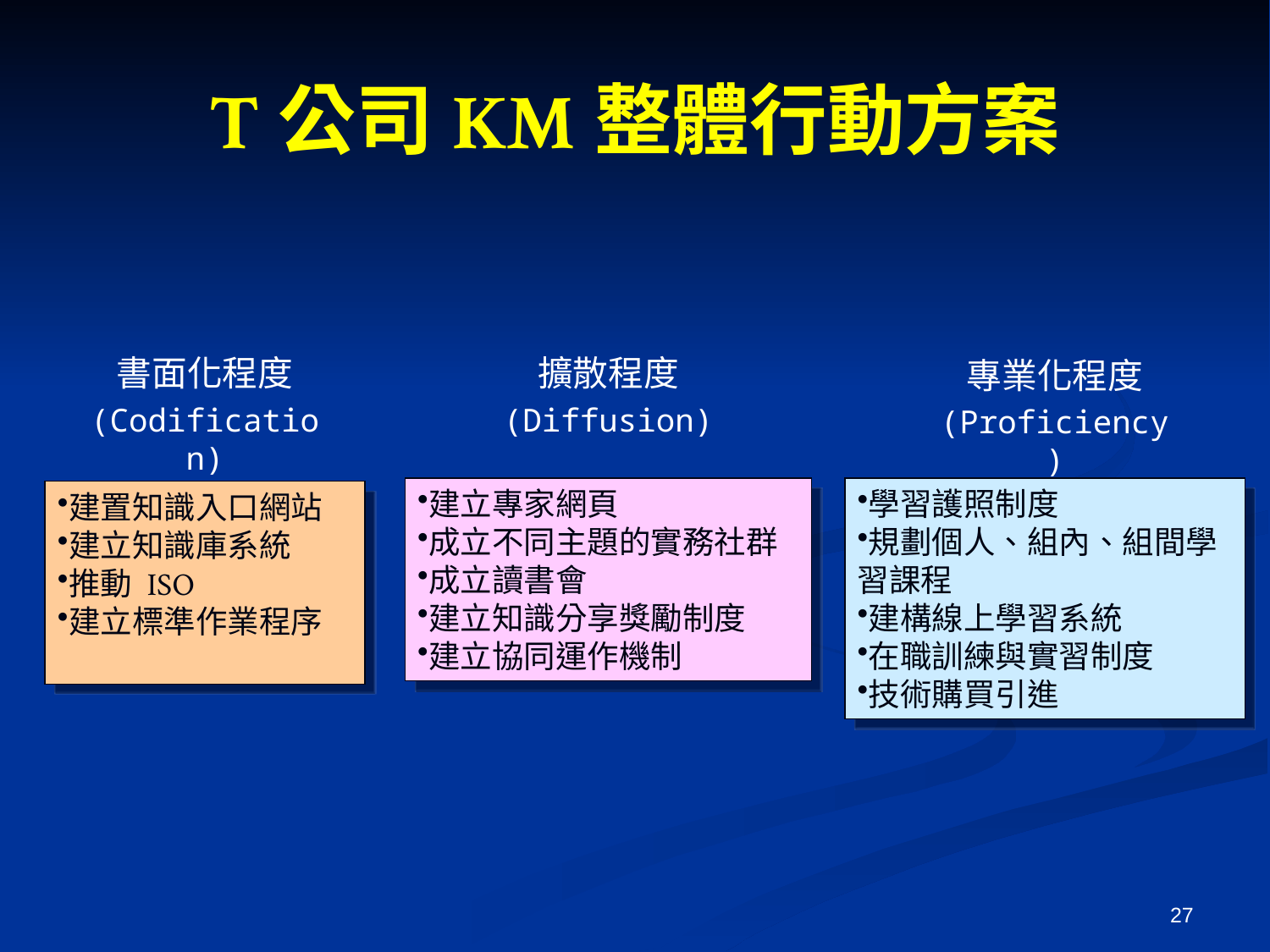

# T公司KM整體行動方案
書面化程度
(Codification)
擴散程度
(Diffusion)
專業化程度
(Proficiency)
建立專家網頁
成立不同主題的實務社群
成立讀書會
建立知識分享獎勵制度
建立協同運作機制
學習護照制度
規劃個人、組內、組間學習課程
建構線上學習系統
在職訓練與實習制度
技術購買引進
建置知識入口網站
建立知識庫系統
推動 ISO
建立標準作業程序

27